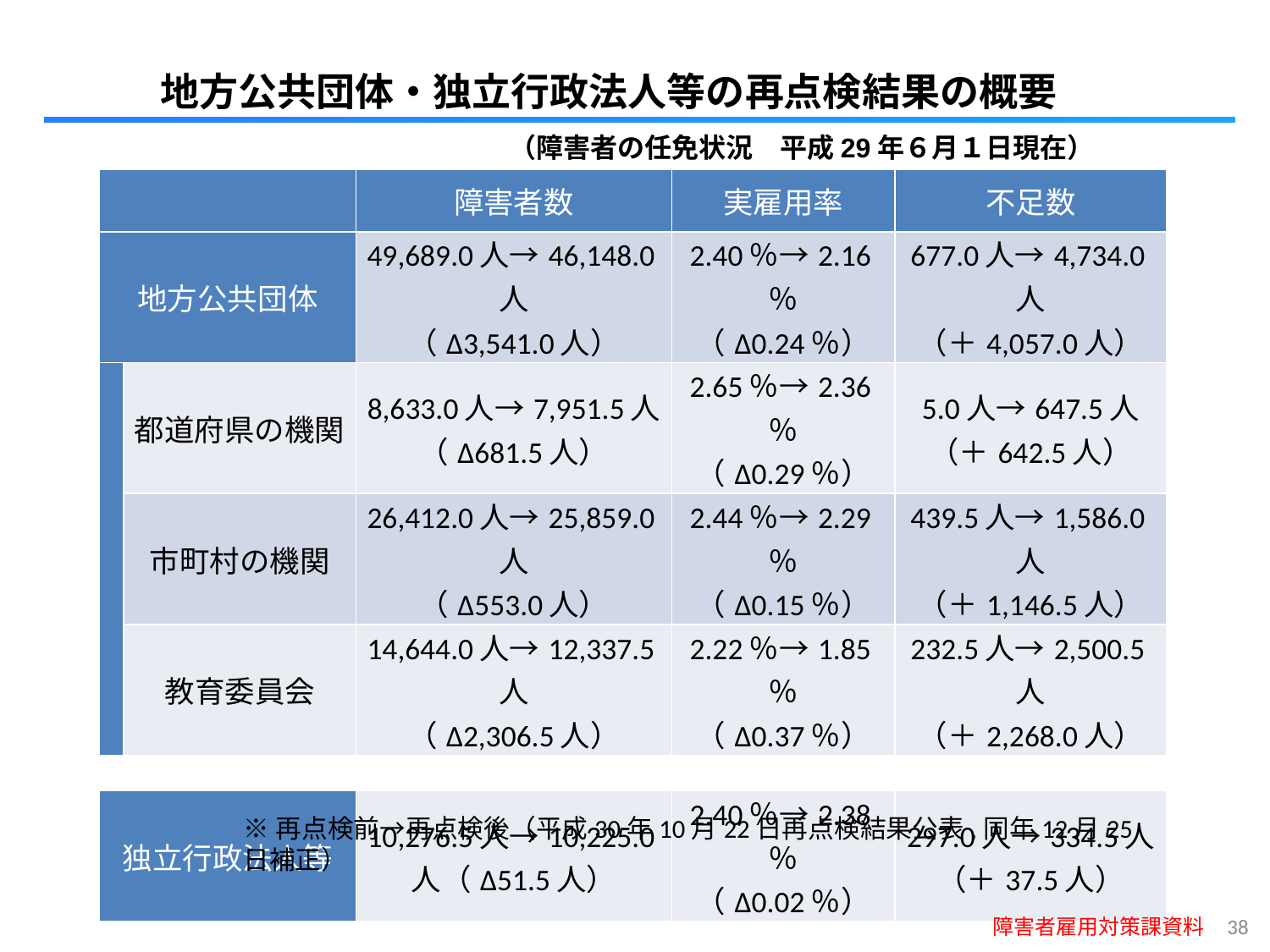

地方公共団体・独立行政法人等の再点検結果の概要

　　　　　　　（障害者の任免状況　平成29年６月１日現在）
|  |  | 障害者数 | 実雇用率 | 不足数 |
| --- | --- | --- | --- | --- |
| 地方公共団体 |  | 49,689.0人→46,148.0人 （Δ3,541.0人） | 2.40％→2.16％ （Δ0.24％） | 677.0人→4,734.0人 （＋4,057.0人） |
|  | 都道府県の機関 | 8,633.0人→7,951.5人 （Δ681.5人） | 2.65％→2.36％ （Δ0.29％） | 5.0人→647.5人 （＋642.5人） |
|  | 市町村の機関 | 26,412.0人→25,859.0人 （Δ553.0人） | 2.44％→2.29％ （Δ0.15％） | 439.5人→1,586.0人 （＋1,146.5人） |
|  | 教育委員会 | 14,644.0人→12,337.5人 （Δ2,306.5人） | 2.22％→1.85％ （Δ0.37％） | 232.5人→2,500.5人 （＋2,268.0人） |
|  |  |  |  |  |
| 独立行政法人等 |  | 10,276.5人→10,225.0人（Δ51.5人） | 2.40％→2.38％ （Δ0.02％） | 297.0人→334.5人 （＋37.5人） |
※再点検前→再点検後（平成30年10月22日再点検結果公表,同年12月25日補正）
障害者雇用対策課資料
38